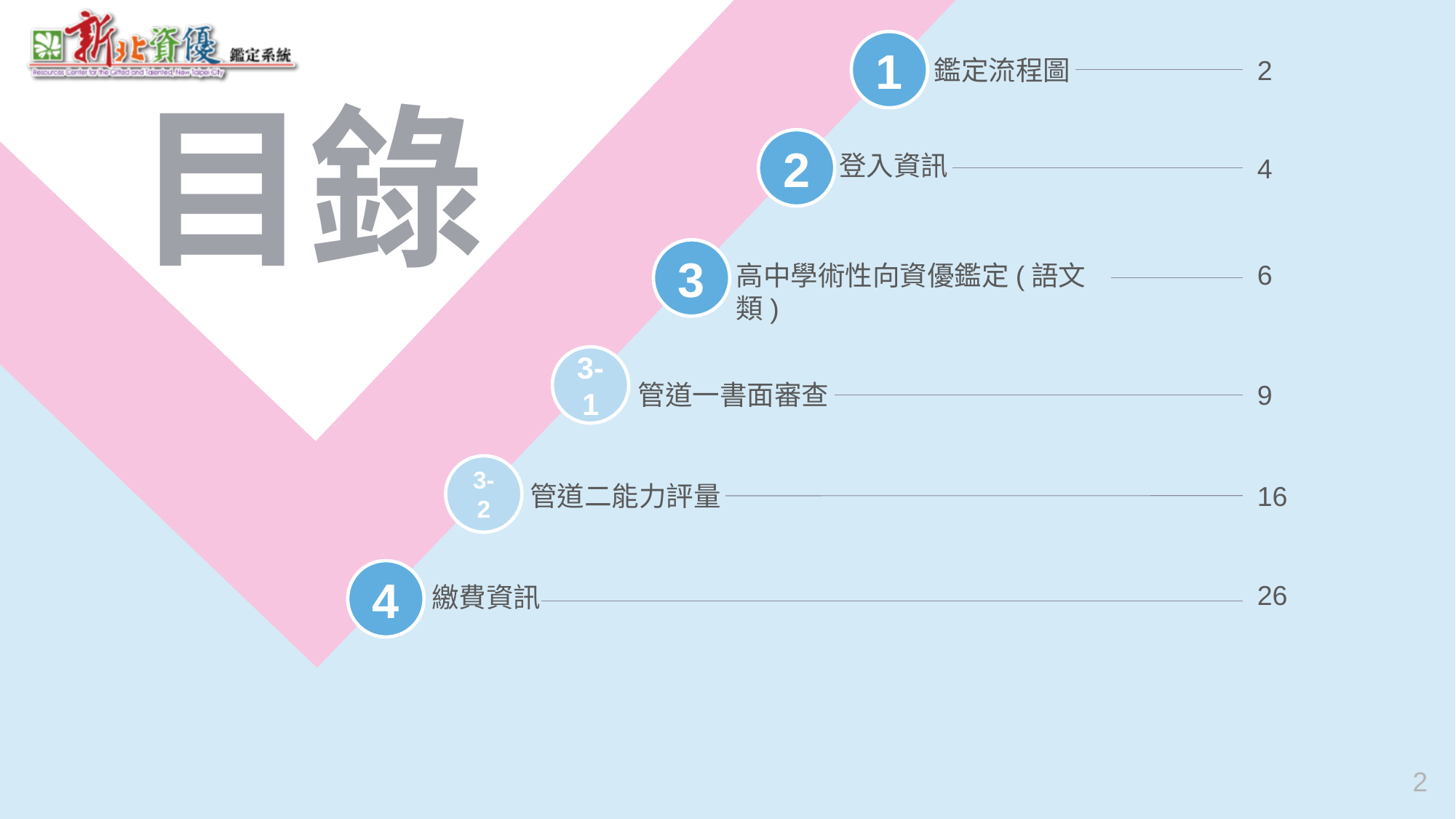

1
鑑定流程圖
2
目錄
2
登入資訊
4
3
6
高中學術性向資優鑑定(語文類)
3-1
管道一書面審查
9
3-2
管道二能力評量
16
4
26
繳費資訊
2